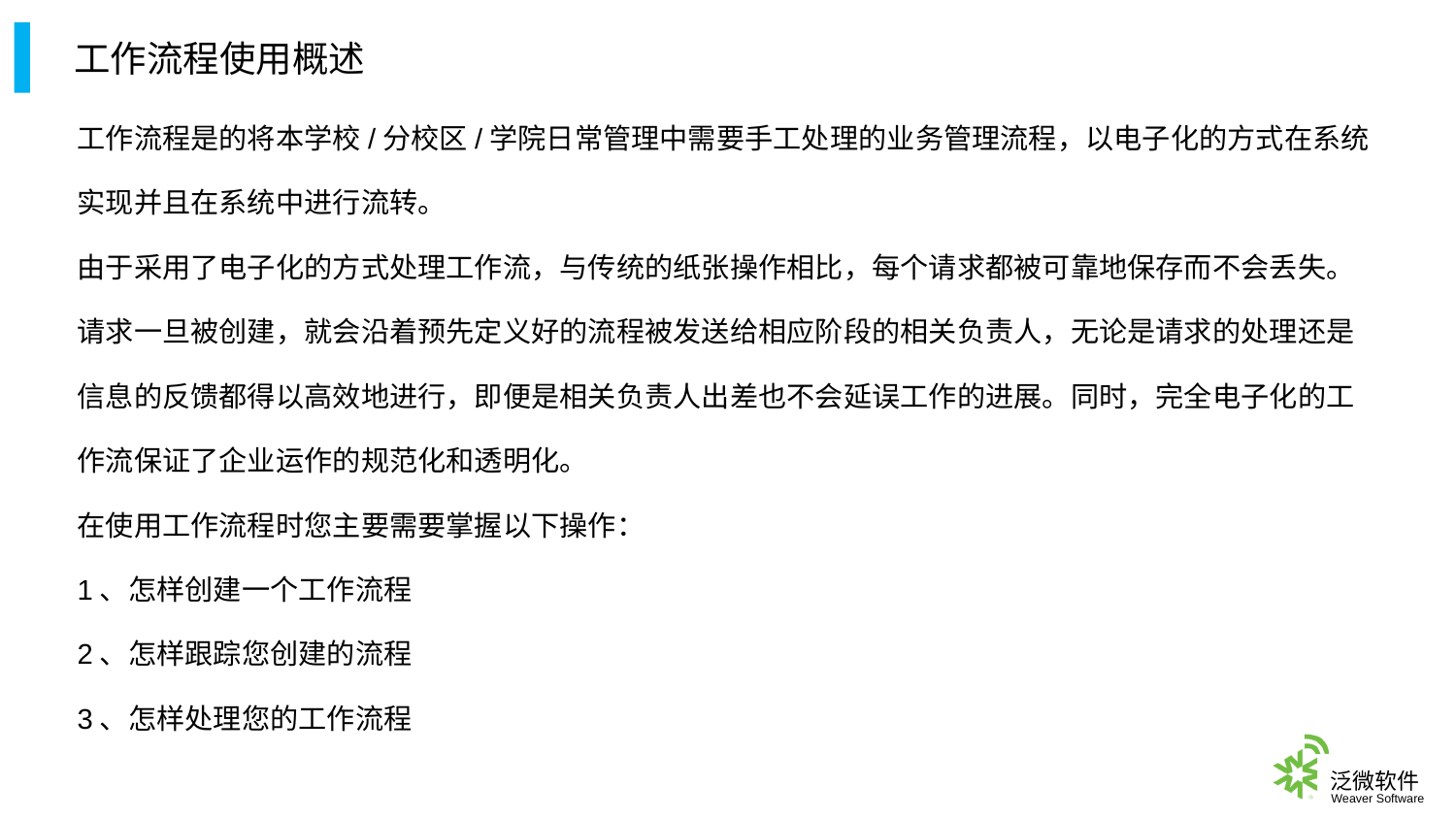

工作流程使用概述
工作流程是的将本学校/分校区/学院日常管理中需要手工处理的业务管理流程，以电子化的方式在系统实现并且在系统中进行流转。
由于采用了电子化的方式处理工作流，与传统的纸张操作相比，每个请求都被可靠地保存而不会丢失。请求一旦被创建，就会沿着预先定义好的流程被发送给相应阶段的相关负责人，无论是请求的处理还是信息的反馈都得以高效地进行，即便是相关负责人出差也不会延误工作的进展。同时，完全电子化的工作流保证了企业运作的规范化和透明化。
在使用工作流程时您主要需要掌握以下操作：
1、怎样创建一个工作流程
2、怎样跟踪您创建的流程
3、怎样处理您的工作流程